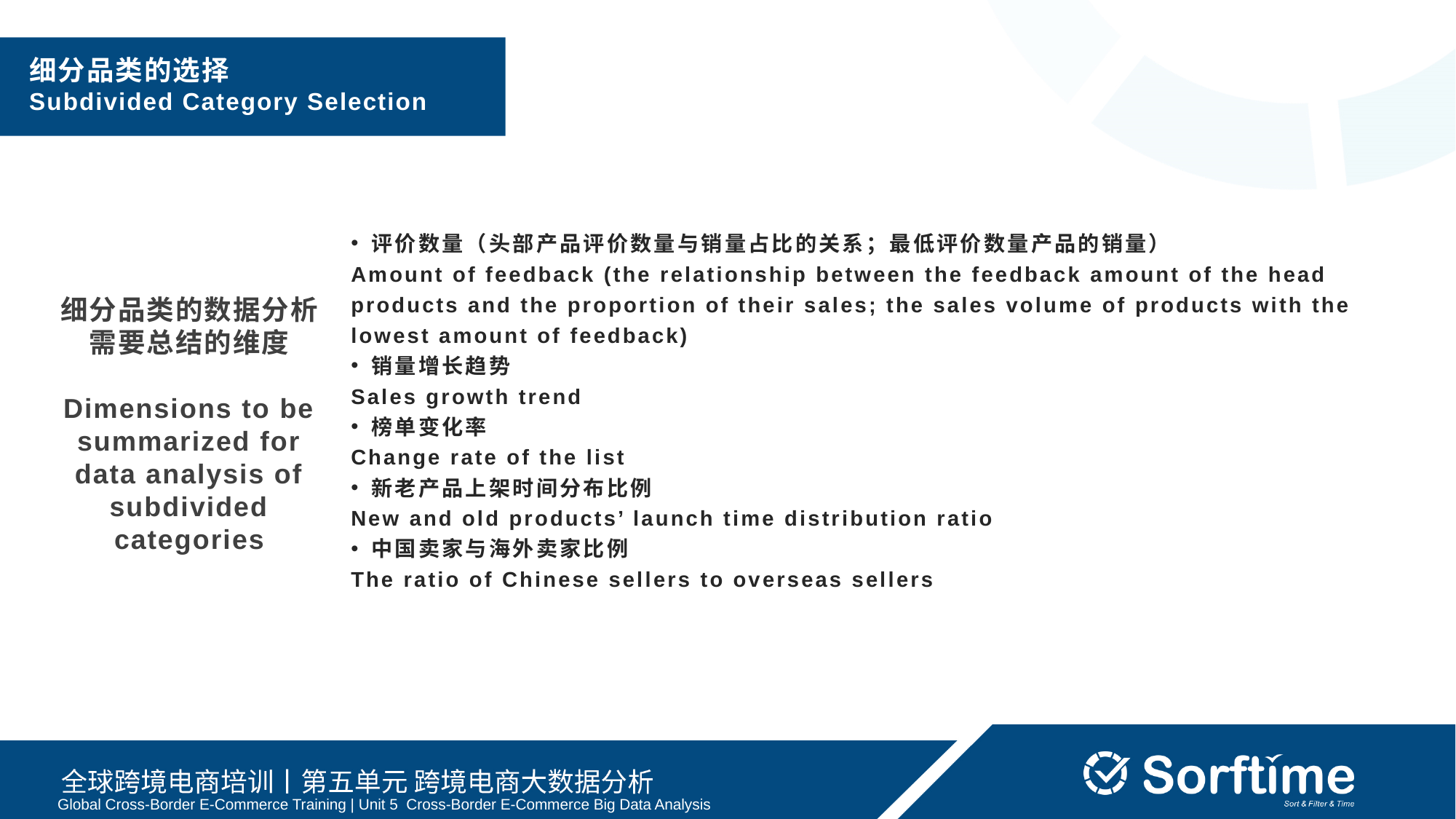

细分品类的选择
Subdivided Category Selection
评价数量（头部产品评价数量与销量占比的关系；最低评价数量产品的销量）
Amount of feedback (the relationship between the feedback amount of the head products and the proportion of their sales; the sales volume of products with the lowest amount of feedback)
销量增长趋势
Sales growth trend
榜单变化率
Change rate of the list
新老产品上架时间分布比例
New and old products’ launch time distribution ratio
中国卖家与海外卖家比例
The ratio of Chinese sellers to overseas sellers

细分品类的数据分析
需要总结的维度

Dimensions to be summarized for data analysis of subdivided categories
Global Cross-Border E-Commerce Training | Unit 5  Cross-Border E-Commerce Big Data Analysis